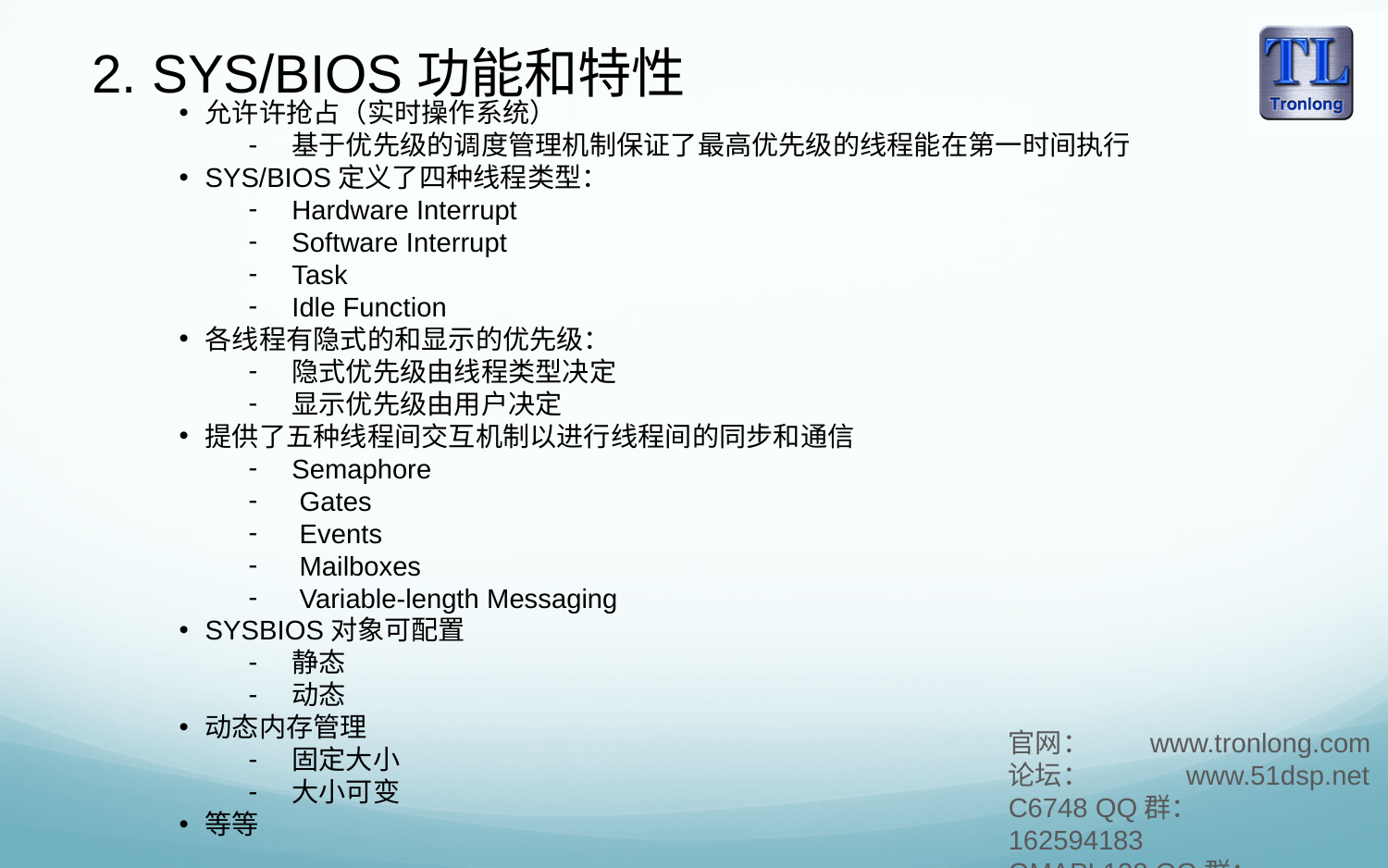

2. SYS/BIOS功能和特性
允许许抢占（实时操作系统）
基于优先级的调度管理机制保证了最高优先级的线程能在第一时间执行
SYS/BIOS定义了四种线程类型：
Hardware Interrupt
Software Interrupt
Task
Idle Function
各线程有隐式的和显示的优先级：
隐式优先级由线程类型决定
显示优先级由用户决定
提供了五种线程间交互机制以进行线程间的同步和通信
Semaphore
 Gates
 Events
 Mailboxes
 Variable-length Messaging
SYSBIOS对象可配置
静态
动态
动态内存管理
固定大小
大小可变
等等